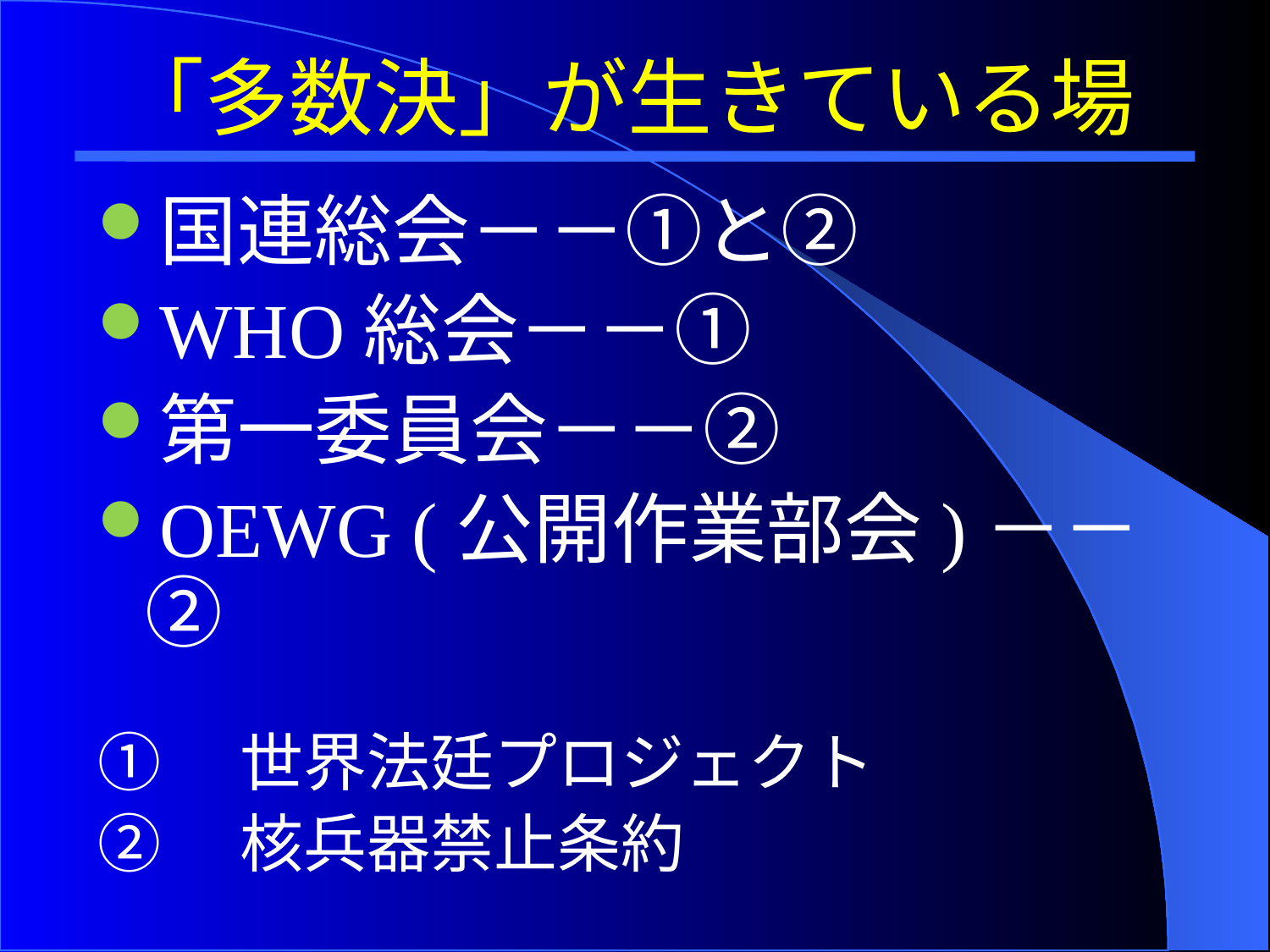

# 「多数決」が生きている場

国連総会－－①と②
WHO総会－－①
第一委員会－－②
OEWG (公開作業部会)－－②

①　世界法廷プロジェクト
②　核兵器禁止条約